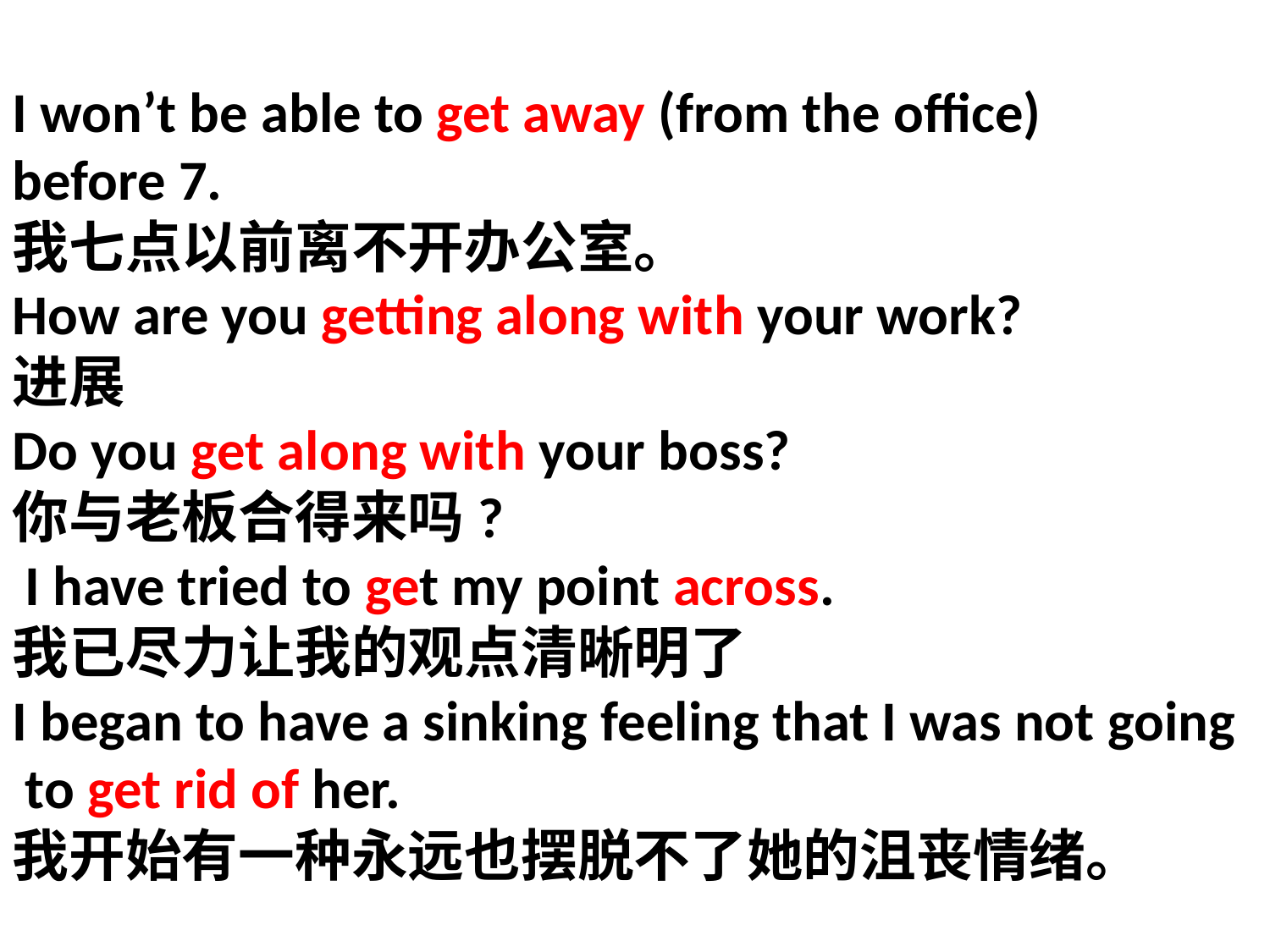

I won’t be able to get away (from the office)
before 7.
我七点以前离不开办公室。
How are you getting along with your work?
进展
Do you get along with your boss?
你与老板合得来吗?
 I have tried to get my point across.
我已尽力让我的观点清晰明了
I began to have a sinking feeling that I was not going
 to get rid of her.
我开始有一种永远也摆脱不了她的沮丧情绪。